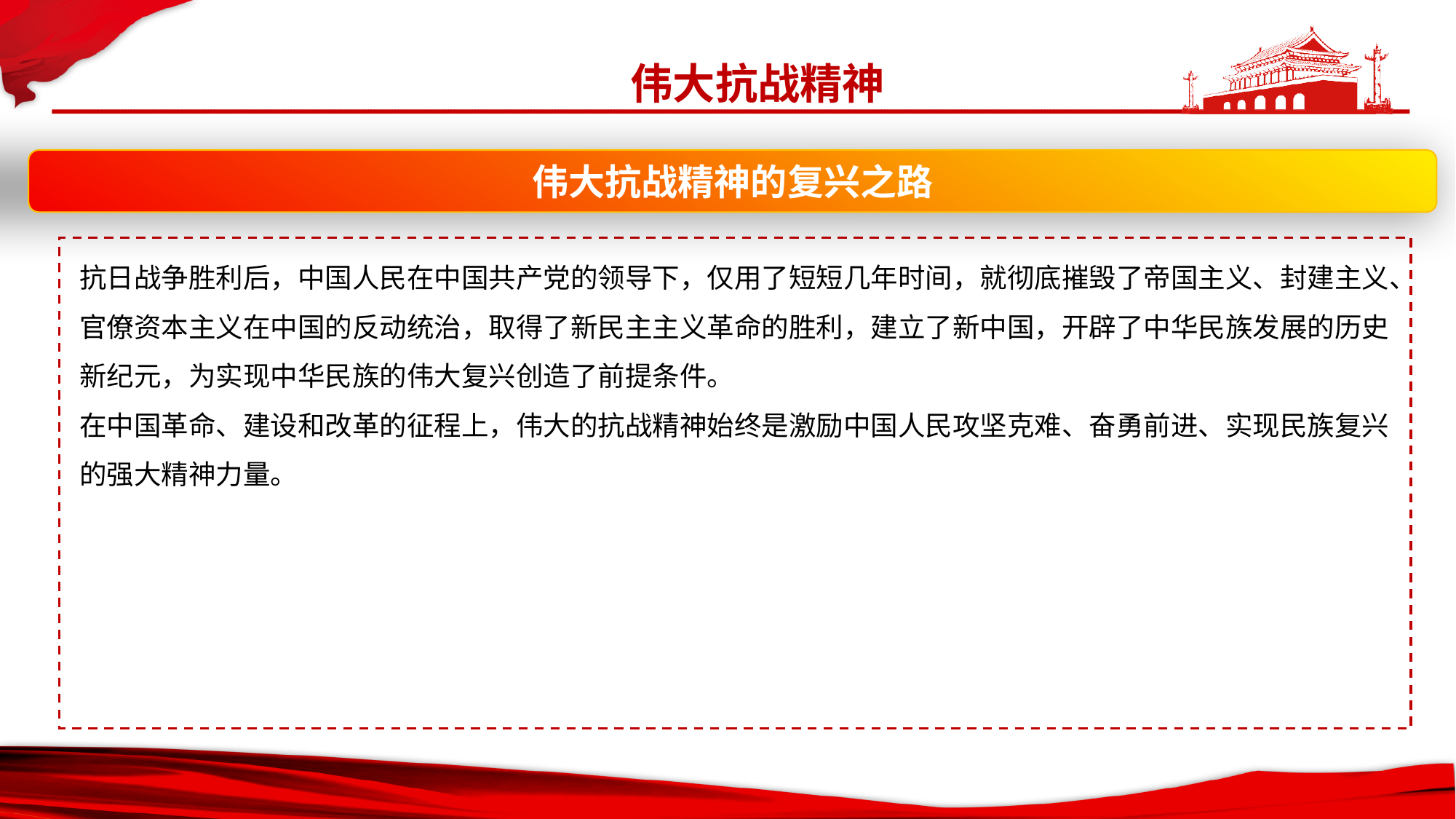

伟大抗战精神
伟大抗战精神的复兴之路

抗日战争胜利后，中国人民在中国共产党的领导下，仅用了短短几年时间，就彻底摧毁了帝国主义、封建主义、官僚资本主义在中国的反动统治，取得了新民主主义革命的胜利，建立了新中国，开辟了中华民族发展的历史新纪元，为实现中华民族的伟大复兴创造了前提条件。
在中国革命、建设和改革的征程上，伟大的抗战精神始终是激励中国人民攻坚克难、奋勇前进、实现民族复兴的强大精神力量。